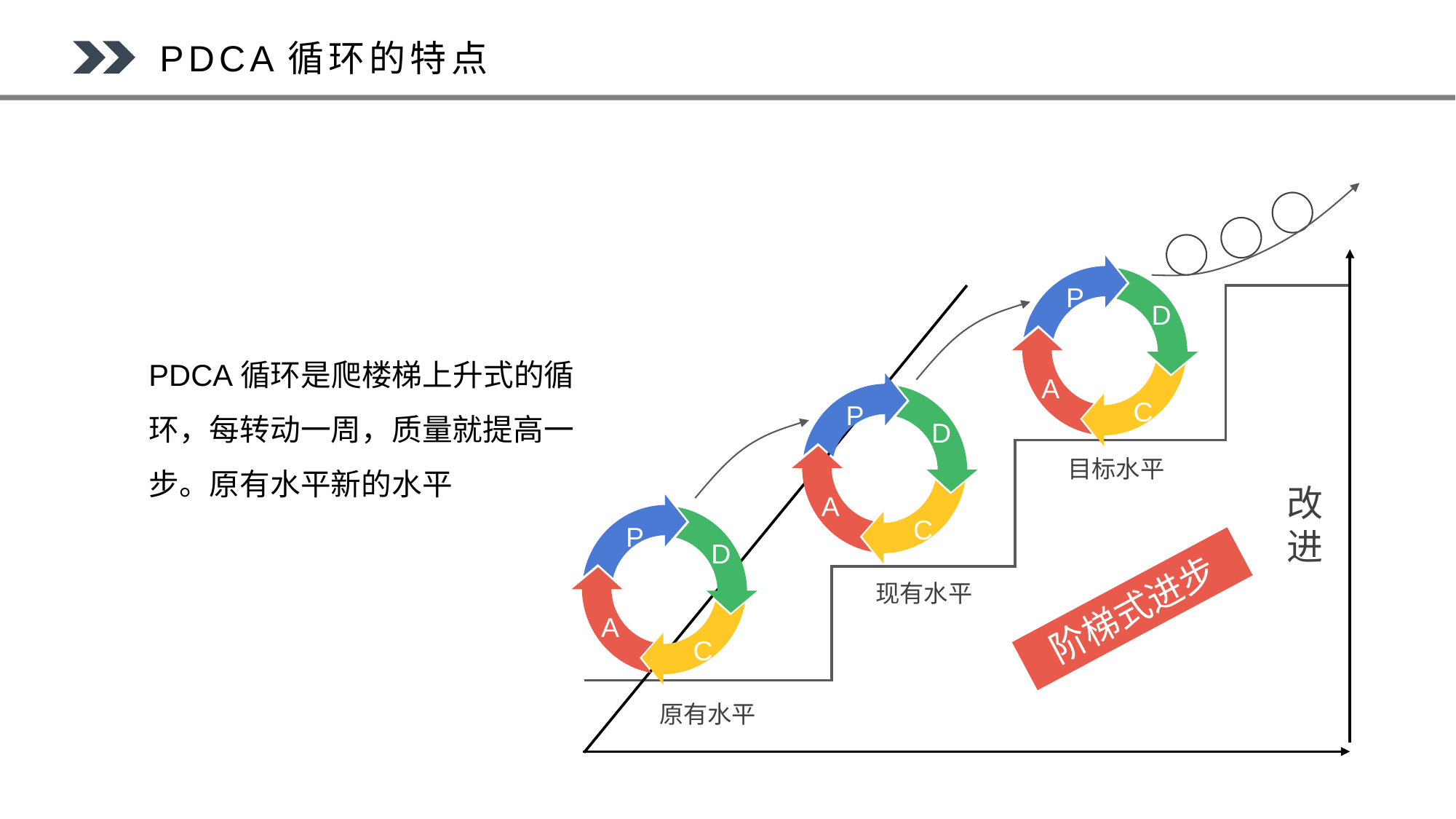

PDCA循环的特点

P
D
A
C

PDCA循环是爬楼梯上升式的循环，每转动一周，质量就提高一步。原有水平新的水平

P
D
A
C

目标水平
改
进

P
D
A
C
现有水平
阶梯式进步
原有水平